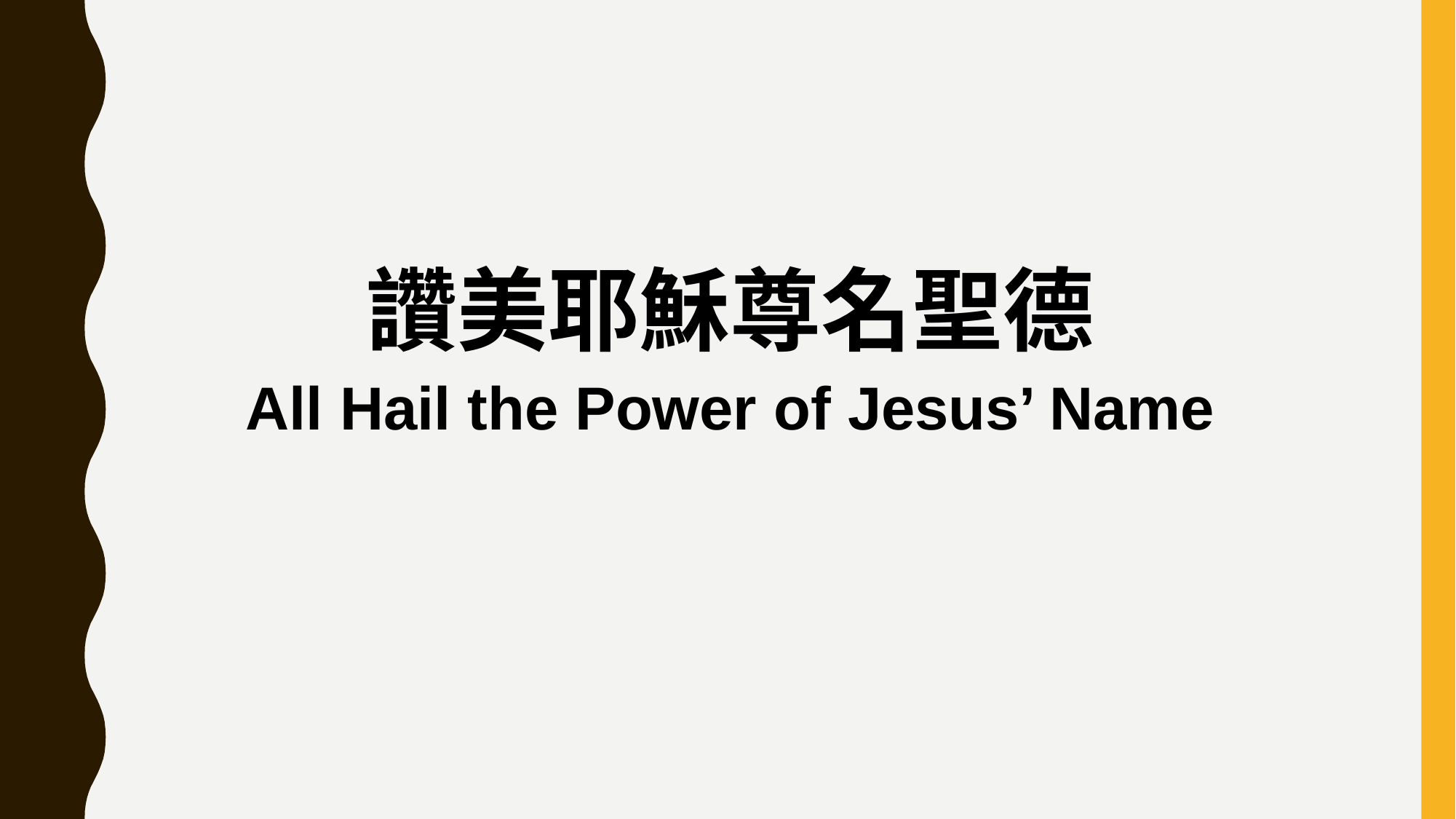

讚美耶穌尊名聖德
All Hail the Power of Jesus’ Name